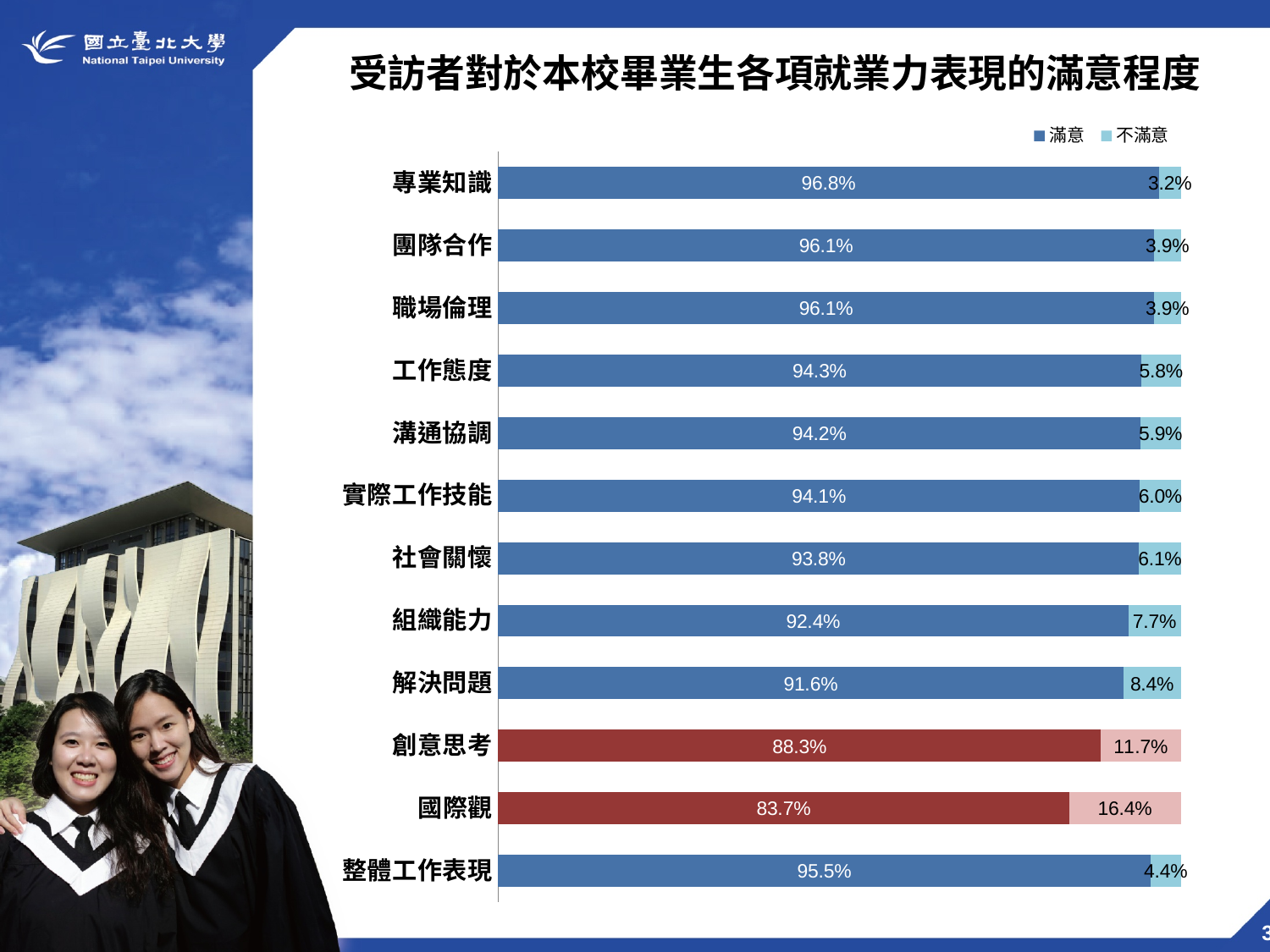

受訪者對於本校畢業生各項就業力表現的滿意程度

### Chart

| Category | 滿意 | 不滿意 |
|---|---|---|
| 整體工作表現 | 0.9550000000000001 | 0.044 |
| 國際觀 | 0.8370000000000001 | 0.164 |
| 創意思考 | 0.883 | 0.11700000000000002 |
| 解決問題 | 0.916 | 0.08400000000000002 |
| 組織能力 | 0.924 | 0.077 |
| 社會關懷 | 0.938 | 0.061000000000000006 |
| 實際工作技能 | 0.941 | 0.060000000000000005 |
| 溝通協調 | 0.942 | 0.059000000000000004 |
| 工作態度 | 0.943 | 0.058 |
| 職場倫理 | 0.9610000000000001 | 0.03900000000000001 |
| 團隊合作 | 0.9610000000000001 | 0.03900000000000001 |
| 專業知識 | 0.9680000000000001 | 0.03200000000000001 |
3